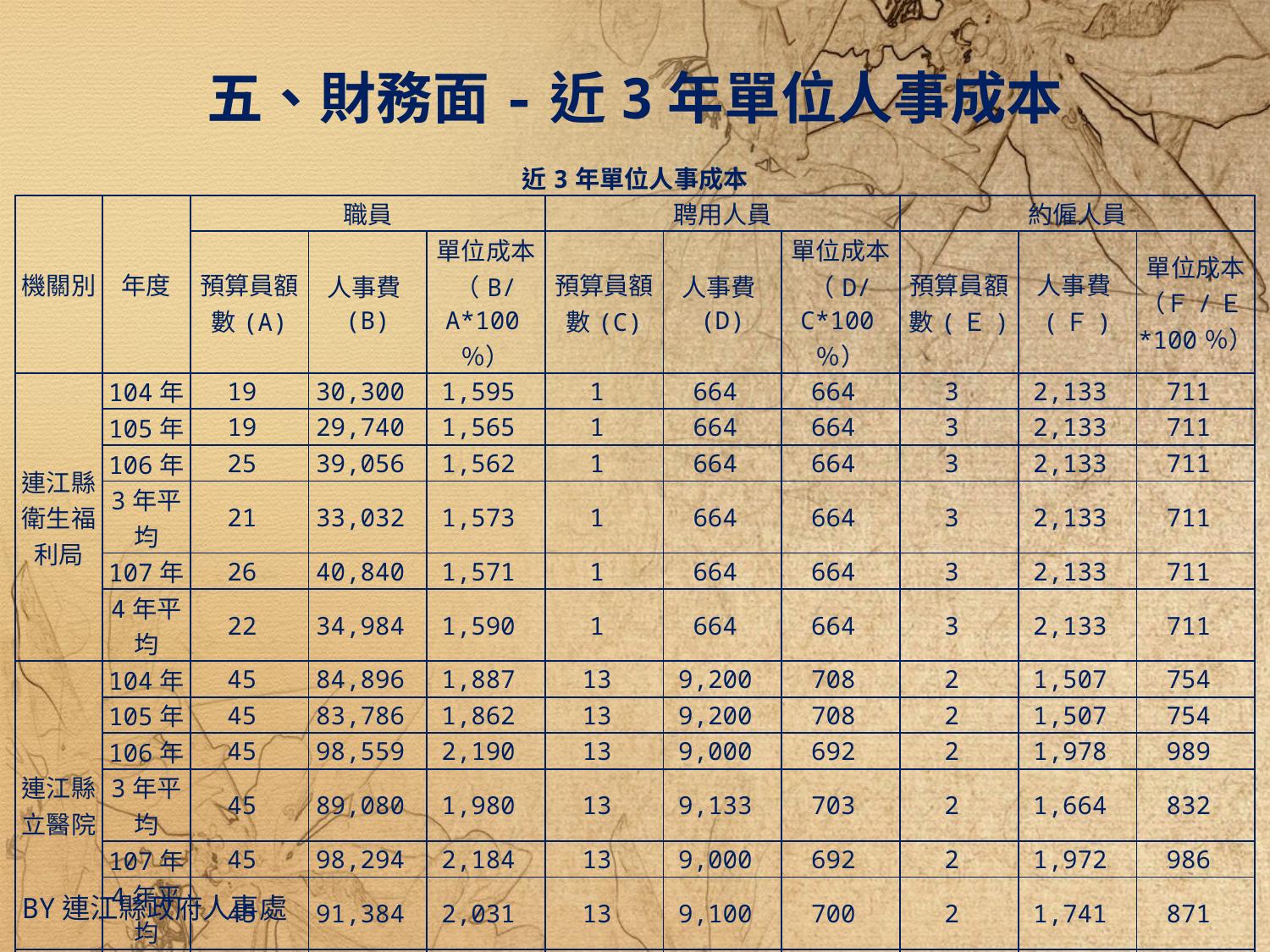

五、財務面-近3年單位人事成本

| 近3年單位人事成本 |  |  |  |  |  |  |  |  |  |  |
| --- | --- | --- | --- | --- | --- | --- | --- | --- | --- | --- |
| 機關別 | 年度 | 職員 |  |  | 聘用人員 |  |  | 約僱人員 |  |  |
|  |  | 預算員額數(A) | 人事費(B) | 單位成本 （B/A\*100％） | 預算員額數(C) | 人事費(D) | 單位成本 （D/C\*100％） | 預算員額數(Ｅ) | 人事費(Ｆ) | 單位成本 （Ｆ/Ｅ\*100％） |
| 連江縣衛生福利局 | 104年 | 19 | 30,300 | 1,595 | 1 | 664 | 664 | 3 | 2,133 | 711 |
|  | 105年 | 19 | 29,740 | 1,565 | 1 | 664 | 664 | 3 | 2,133 | 711 |
|  | 106年 | 25 | 39,056 | 1,562 | 1 | 664 | 664 | 3 | 2,133 | 711 |
|  | 3年平均 | 21 | 33,032 | 1,573 | 1 | 664 | 664 | 3 | 2,133 | 711 |
|  | 107年 | 26 | 40,840 | 1,571 | 1 | 664 | 664 | 3 | 2,133 | 711 |
|  | 4年平均 | 22 | 34,984 | 1,590 | 1 | 664 | 664 | 3 | 2,133 | 711 |
| 連江縣立醫院 | 104年 | 45 | 84,896 | 1,887 | 13 | 9,200 | 708 | 2 | 1,507 | 754 |
|  | 105年 | 45 | 83,786 | 1,862 | 13 | 9,200 | 708 | 2 | 1,507 | 754 |
|  | 106年 | 45 | 98,559 | 2,190 | 13 | 9,000 | 692 | 2 | 1,978 | 989 |
|  | 3年平均 | 45 | 89,080 | 1,980 | 13 | 9,133 | 703 | 2 | 1,664 | 832 |
|  | 107年 | 45 | 98,294 | 2,184 | 13 | 9,000 | 692 | 2 | 1,972 | 986 |
|  | 4年平均 | 45 | 91,384 | 2,031 | 13 | 9,100 | 700 | 2 | 1,741 | 871 |
| 連江縣大同之家 | 104年 | 5 | 7,274 | 1,455 | 0 | 0 | 0 | 0 | 0 | 0 |
|  | 105年 | 5 | 7,004 | 1,401 | 0 | 0 | 0 | 0 | 0 | 0 |
|  | 106年 | 5 | 7,004 | 1,401 | 0 | 0 | 0 | 0 | 0 | 0 |
|  | 3年平均 | 5 | 7,094 | 1,419 | 0 | 0 | 0 | 0 | 0 | 0 |
|  | 107年 | 5 | 6,797 | 1,359 | 0 | 0 | 0 | 0 | 0 | 0 |
|  | 4年平均 | 5 | 7,020 | 1,404 | 0 | 0 | 0 | 0 | 0 | 0 |
By連江縣政府人事處